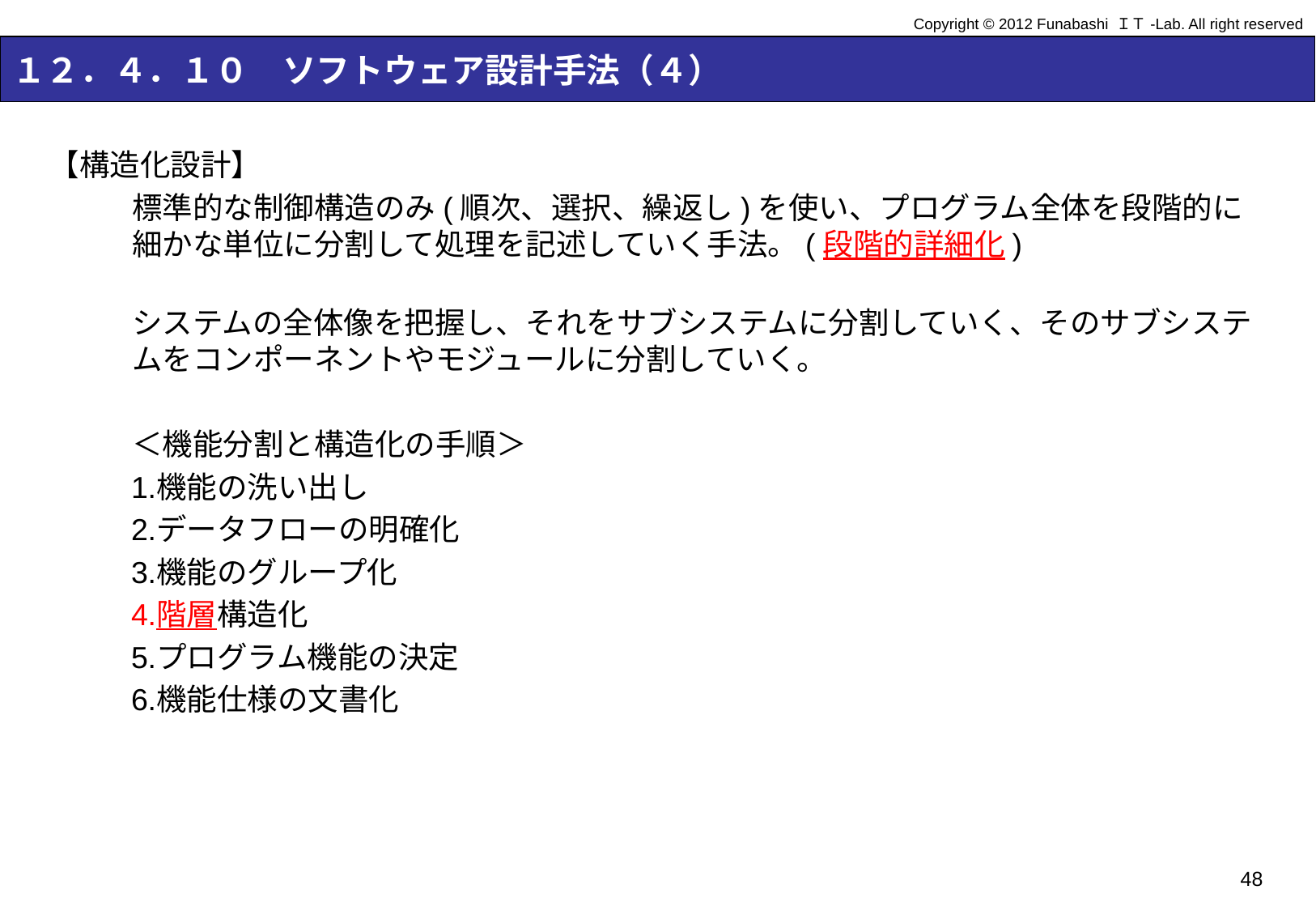

Copyright © 2012 Funabashi ＩＴ-Lab. All right reserved
# １２．４．１０　ソフトウェア設計手法（４）
【構造化設計】
標準的な制御構造のみ(順次、選択、繰返し)を使い、プログラム全体を段階的に細かな単位に分割して処理を記述していく手法。(段階的詳細化)
システムの全体像を把握し、それをサブシステムに分割していく、そのサブシステムをコンポーネントやモジュールに分割していく。

＜機能分割と構造化の手順＞
機能の洗い出し
データフローの明確化
機能のグループ化
階層構造化
プログラム機能の決定
機能仕様の文書化
48